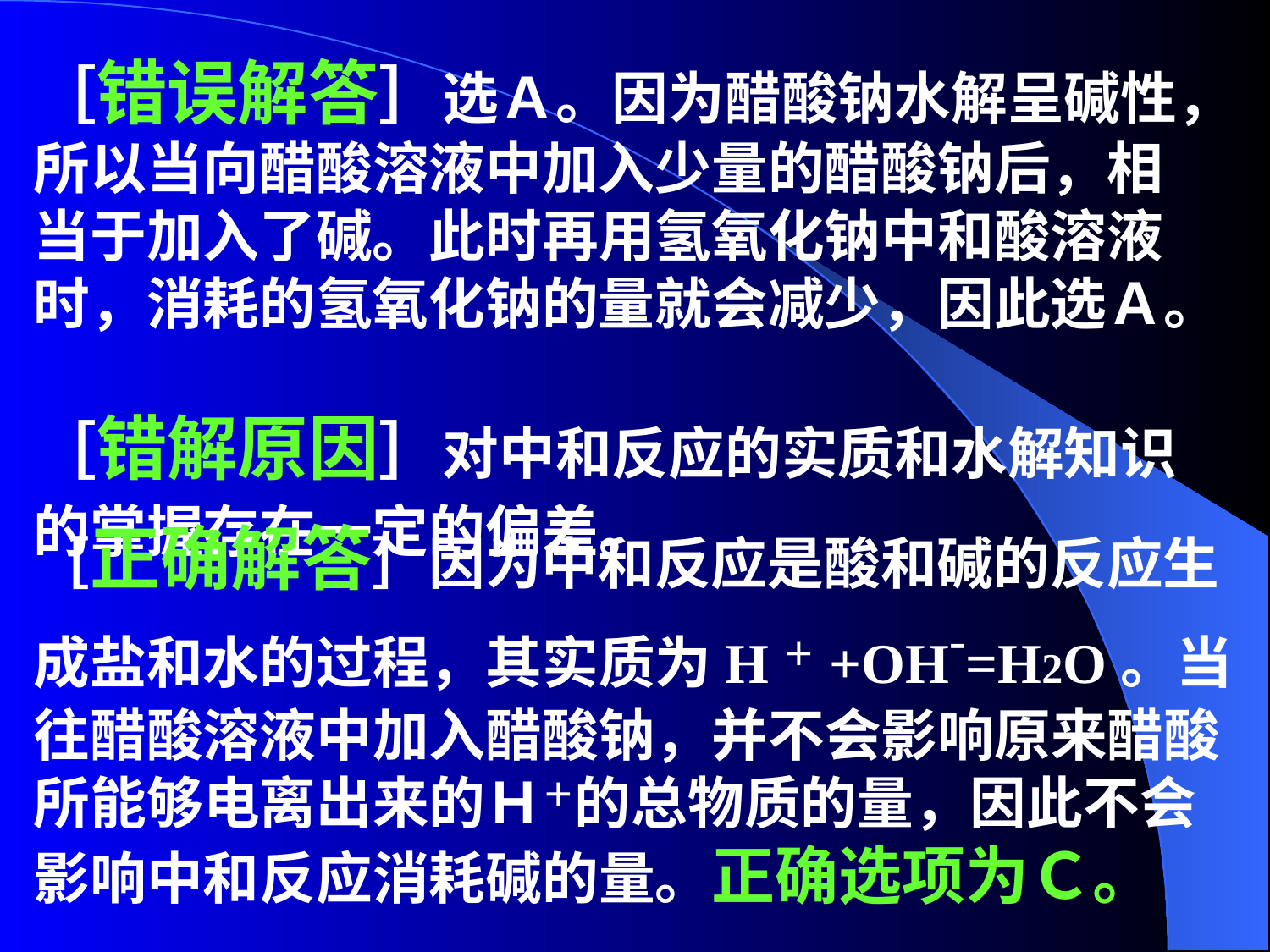

［错误解答］选Ａ。因为醋酸钠水解呈碱性，所以当向醋酸溶液中加入少量的醋酸钠后，相当于加入了碱。此时再用氢氧化钠中和酸溶液时，消耗的氢氧化钠的量就会减少，因此选Ａ。
［错解原因］对中和反应的实质和水解知识的掌握存在一定的偏差。
［正确解答］因为中和反应是酸和碱的反应生成盐和水的过程，其实质为H＋+OH-=H2O。当往醋酸溶液中加入醋酸钠，并不会影响原来醋酸所能够电离出来的Ｈ＋的总物质的量，因此不会影响中和反应消耗碱的量。正确选项为Ｃ。

71